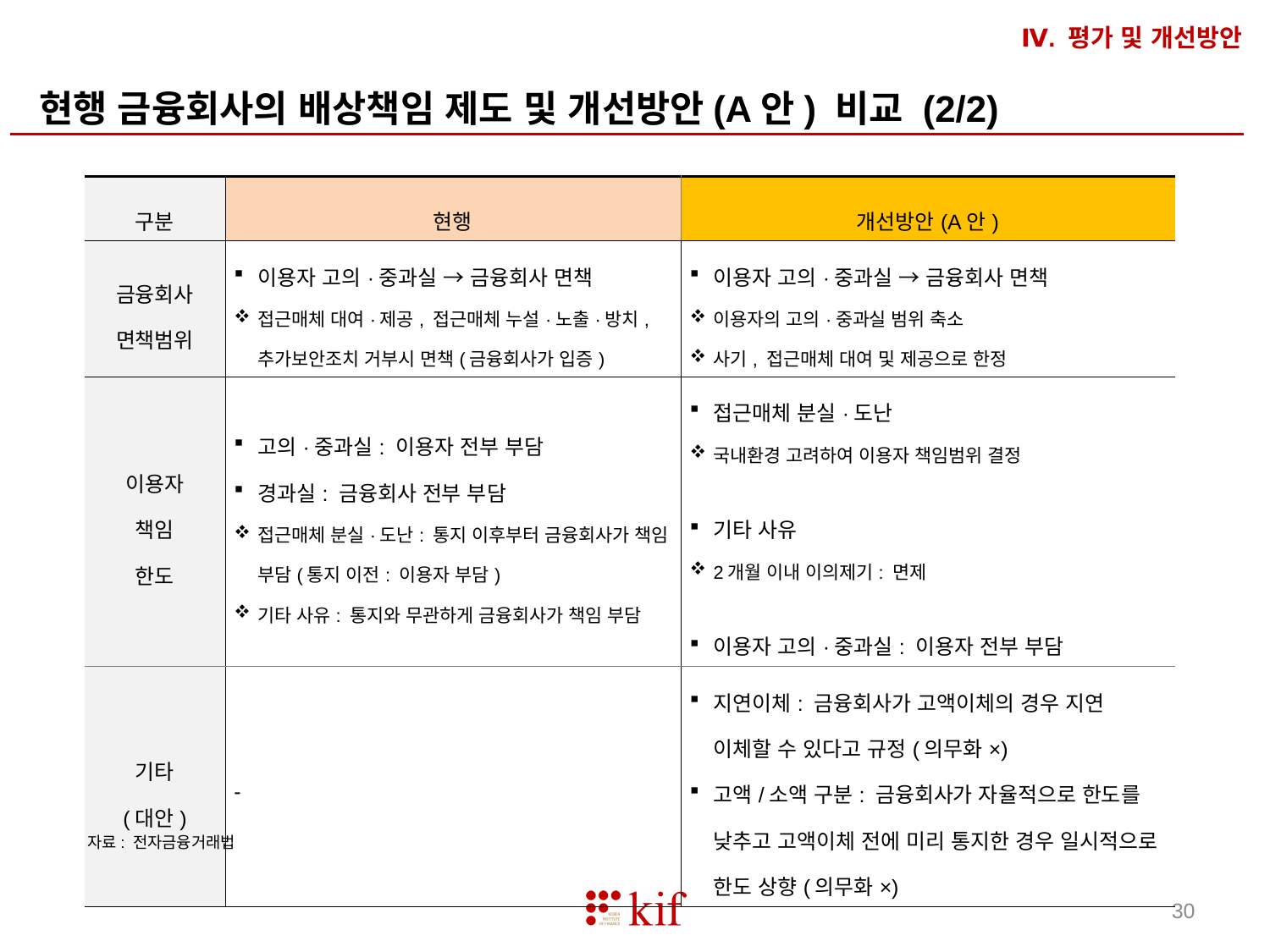

Ⅳ. 평가 및 개선방안
현행 금융회사의 배상책임 제도 및 개선방안(A안) 비교 (2/2)
| 구분 | 현행 | 개선방안(A안) |
| --- | --- | --- |
| 금융회사 면책범위 | 이용자 고의·중과실 → 금융회사 면책 접근매체 대여·제공, 접근매체 누설·노출·방치, 추가보안조치 거부시 면책(금융회사가 입증) | 이용자 고의·중과실 → 금융회사 면책 이용자의 고의·중과실 범위 축소 사기, 접근매체 대여 및 제공으로 한정 |
| 이용자 책임 한도 | 고의·중과실: 이용자 전부 부담 경과실: 금융회사 전부 부담 접근매체 분실·도난: 통지 이후부터 금융회사가 책임 부담(통지 이전: 이용자 부담) 기타 사유: 통지와 무관하게 금융회사가 책임 부담 | 접근매체 분실·도난 국내환경 고려하여 이용자 책임범위 결정 기타 사유 2개월 이내 이의제기: 면제 이용자 고의·중과실: 이용자 전부 부담 |
| 기타 (대안) | - | 지연이체: 금융회사가 고액이체의 경우 지연 이체할 수 있다고 규정(의무화×) 고액/소액 구분: 금융회사가 자율적으로 한도를 낮추고 고액이체 전에 미리 통지한 경우 일시적으로 한도 상향(의무화×) |
자료: 전자금융거래법
30